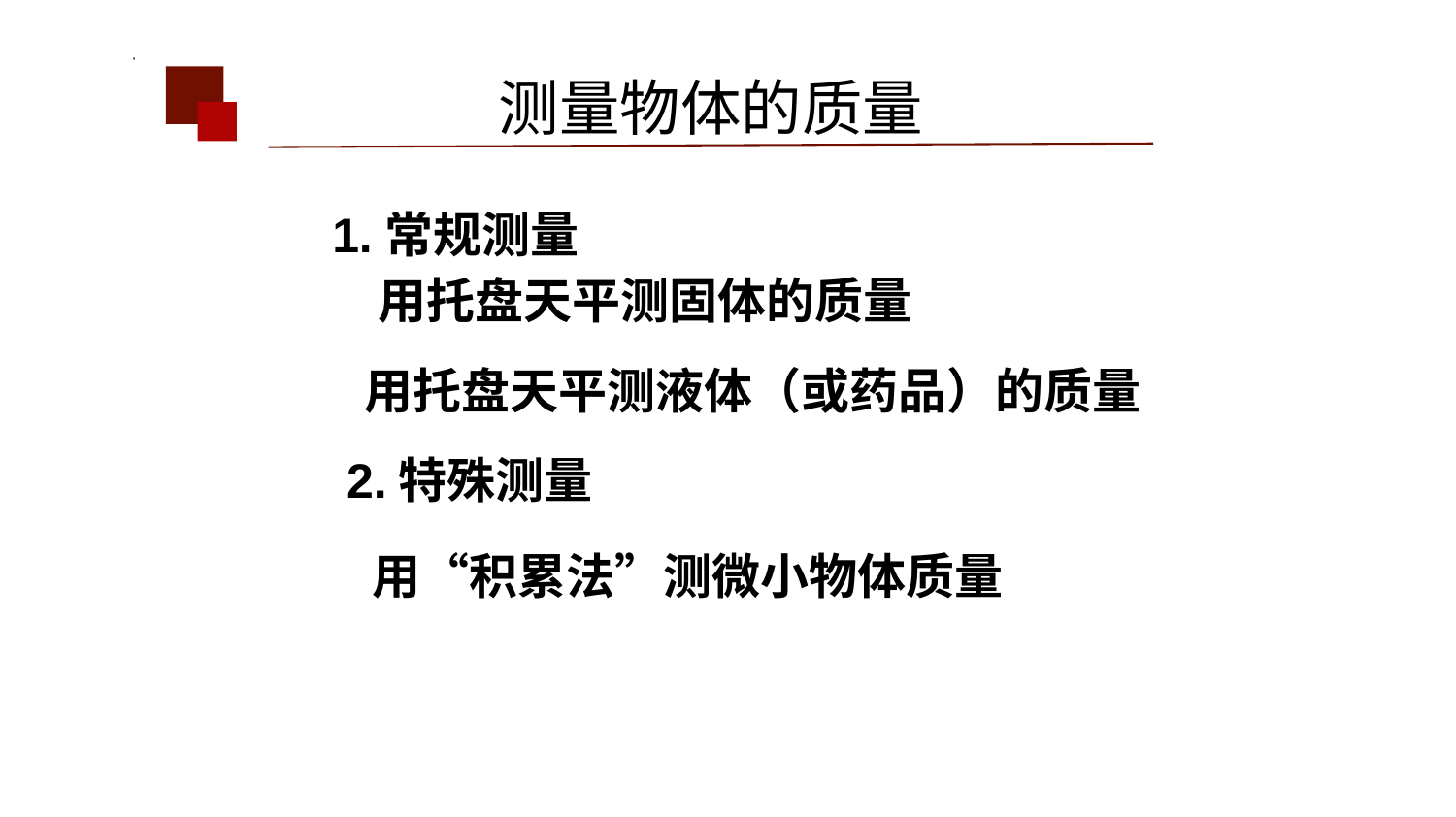

测量物体的质量

1.常规测量
用托盘天平测固体的质量
用托盘天平测液体（或药品）的质量
2.特殊测量
用“积累法”测微小物体质量